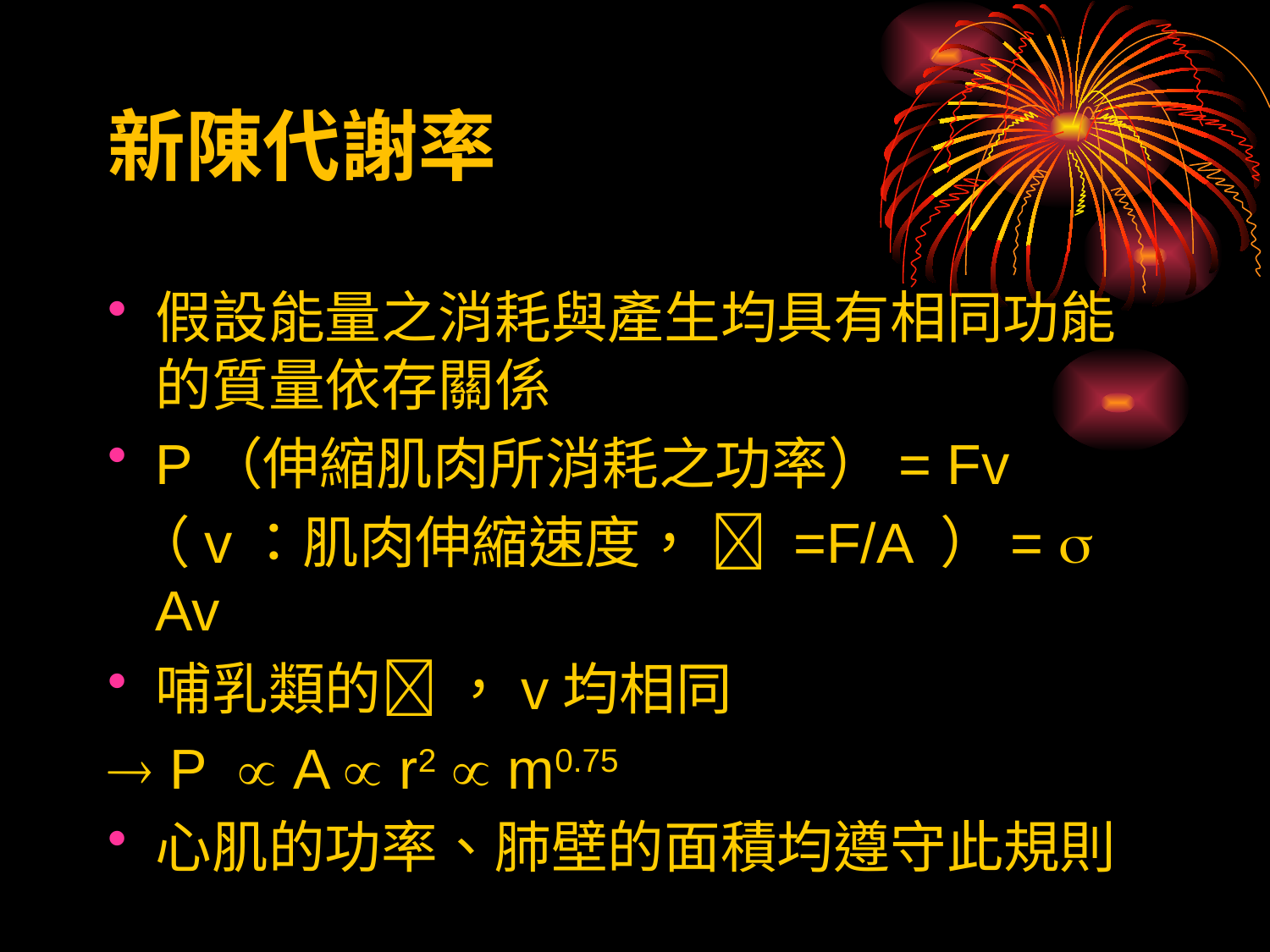

# 新陳代謝率
假設能量之消耗與產生均具有相同功能的質量依存關係
P（伸縮肌肉所消耗之功率）= Fv
 （v：肌肉伸縮速度， σ =F/A ）= σ Av
哺乳類的σ ，v均相同
→ P  ∝ A ∝ r2 ∝ m0.75
心肌的功率、肺壁的面積均遵守此規則